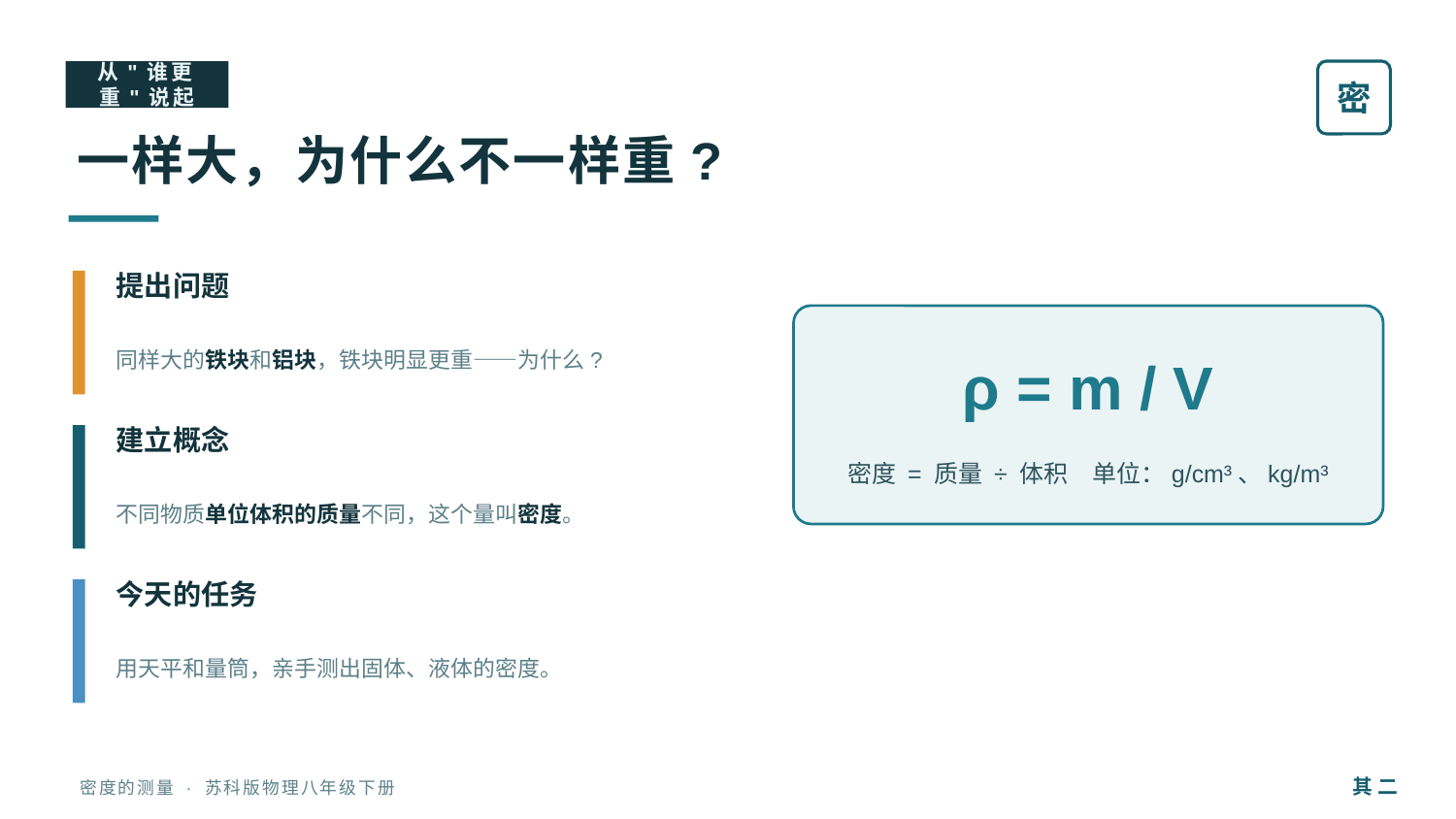

从"谁更重"说起
密

一样大，为什么不一样重?

提出问题

同样大的铁块和铝块，铁块明显更重——为什么?
ρ = m / V
建立概念

密度 = 质量 ÷ 体积　单位：g/cm³、kg/m³
不同物质单位体积的质量不同，这个量叫密度。
今天的任务

用天平和量筒，亲手测出固体、液体的密度。
其 二
密度的测量 · 苏科版物理八年级下册